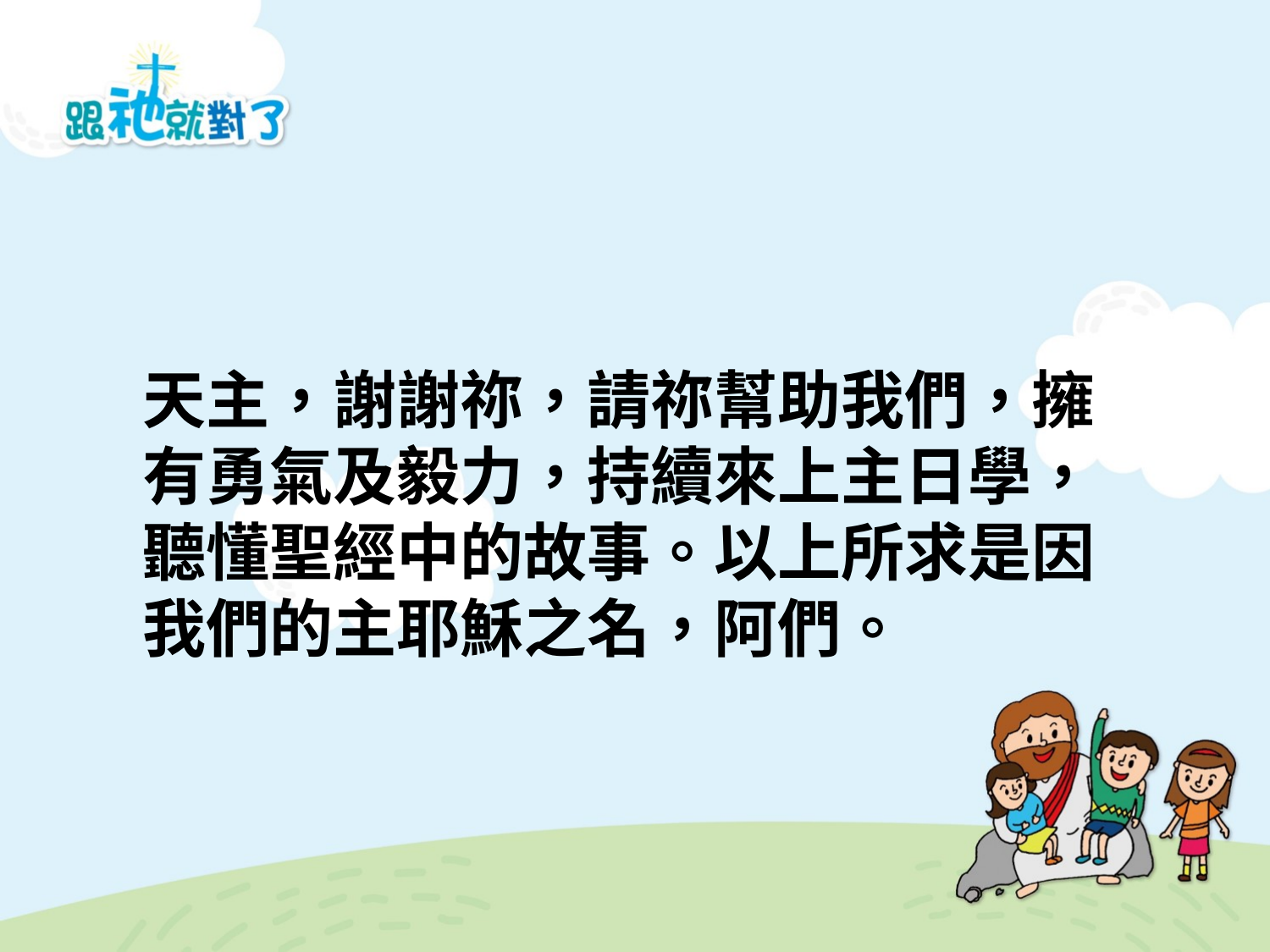

天主，謝謝祢，請祢幫助我們，擁有勇氣及毅力，持續來上主日學，聽懂聖經中的故事。以上所求是因我們的主耶穌之名，阿們。